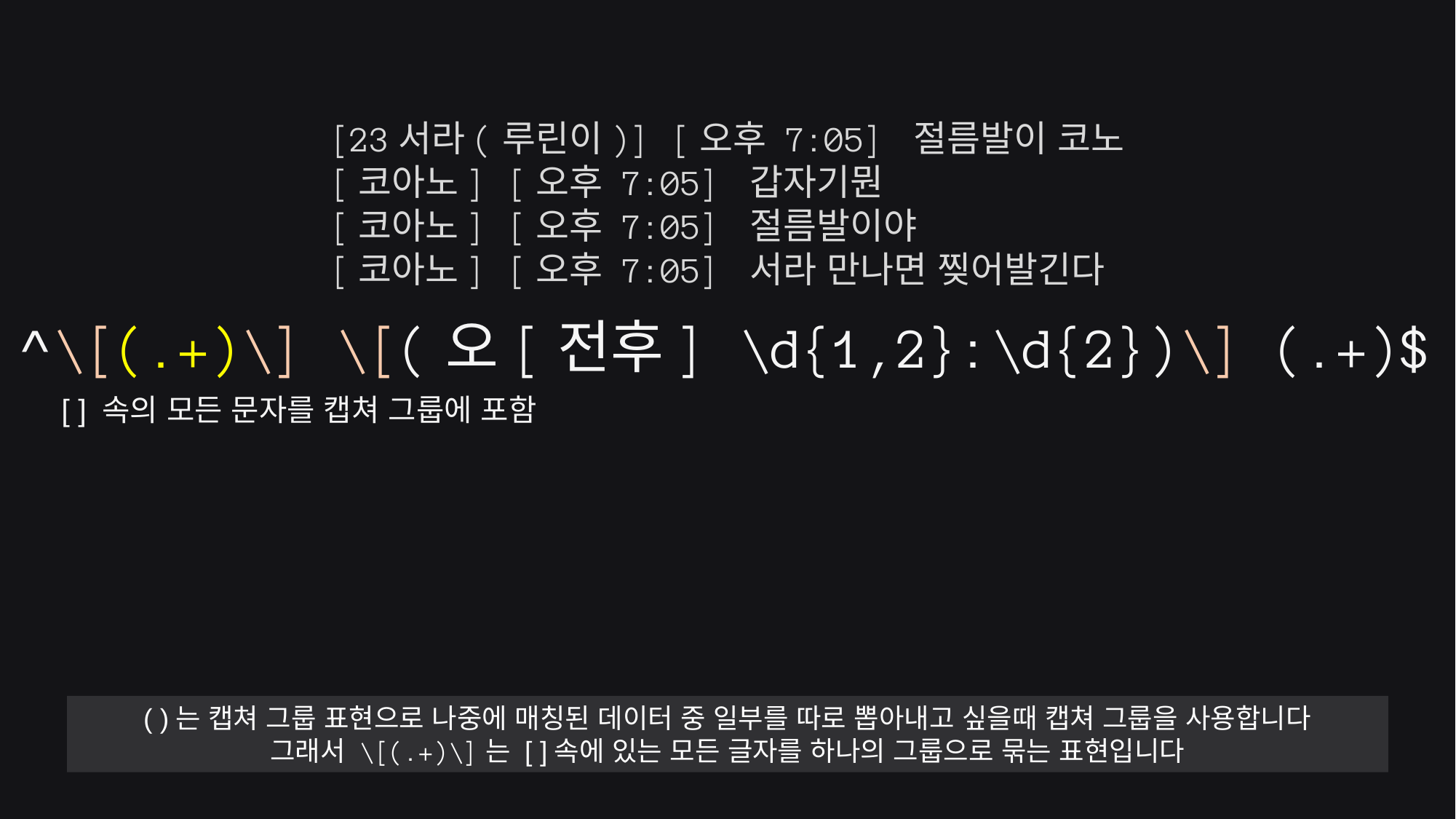

[23서라(루린이)] [오후 7:05] 절름발이 코노
[코아노] [오후 7:05] 갑자기뭔
[코아노] [오후 7:05] 절름발이야
[코아노] [오후 7:05] 서라 만나면 찢어발긴다
^\[(.+)\] \[(오[전후] \d{1,2}:\d{2})\] (.+)$
 [ ] 속의 모든 문자를 캡쳐 그룹에 포함
( )는 캡쳐 그룹 표현으로 나중에 매칭된 데이터 중 일부를 따로 뽑아내고 싶을때 캡쳐 그룹을 사용합니다
그래서 \[(.+)\]는 [ ]속에 있는 모든 글자를 하나의 그룹으로 묶는 표현입니다